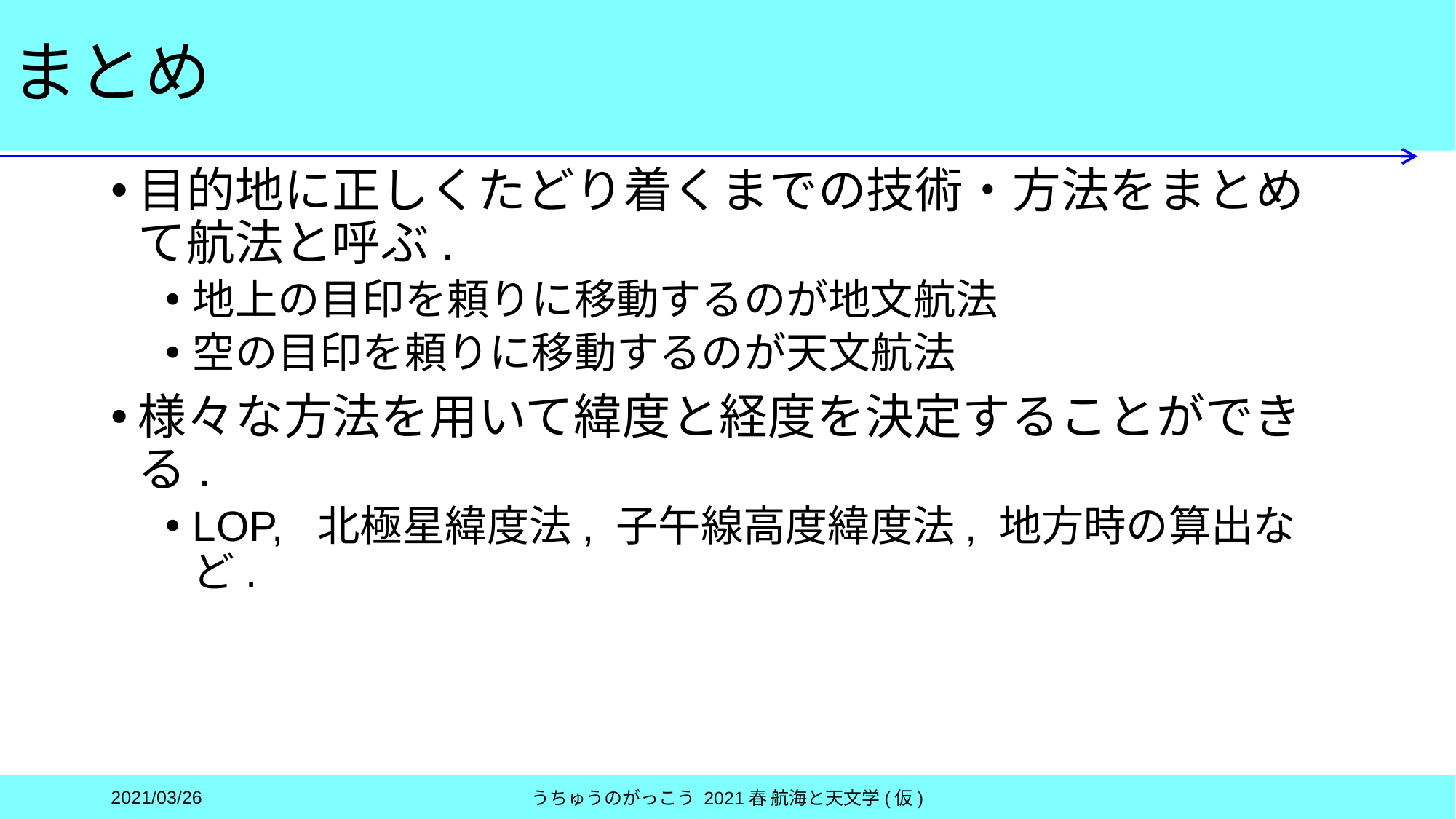

# まとめ
目的地に正しくたどり着くまでの技術・方法をまとめて航法と呼ぶ.
地上の目印を頼りに移動するのが地文航法
空の目印を頼りに移動するのが天文航法
様々な方法を用いて緯度と経度を決定することができる.
LOP,  北極星緯度法, 子午線高度緯度法, 地方時の算出など.
2021/03/26
うちゅうのがっこう 2021春 航海と天文学(仮)